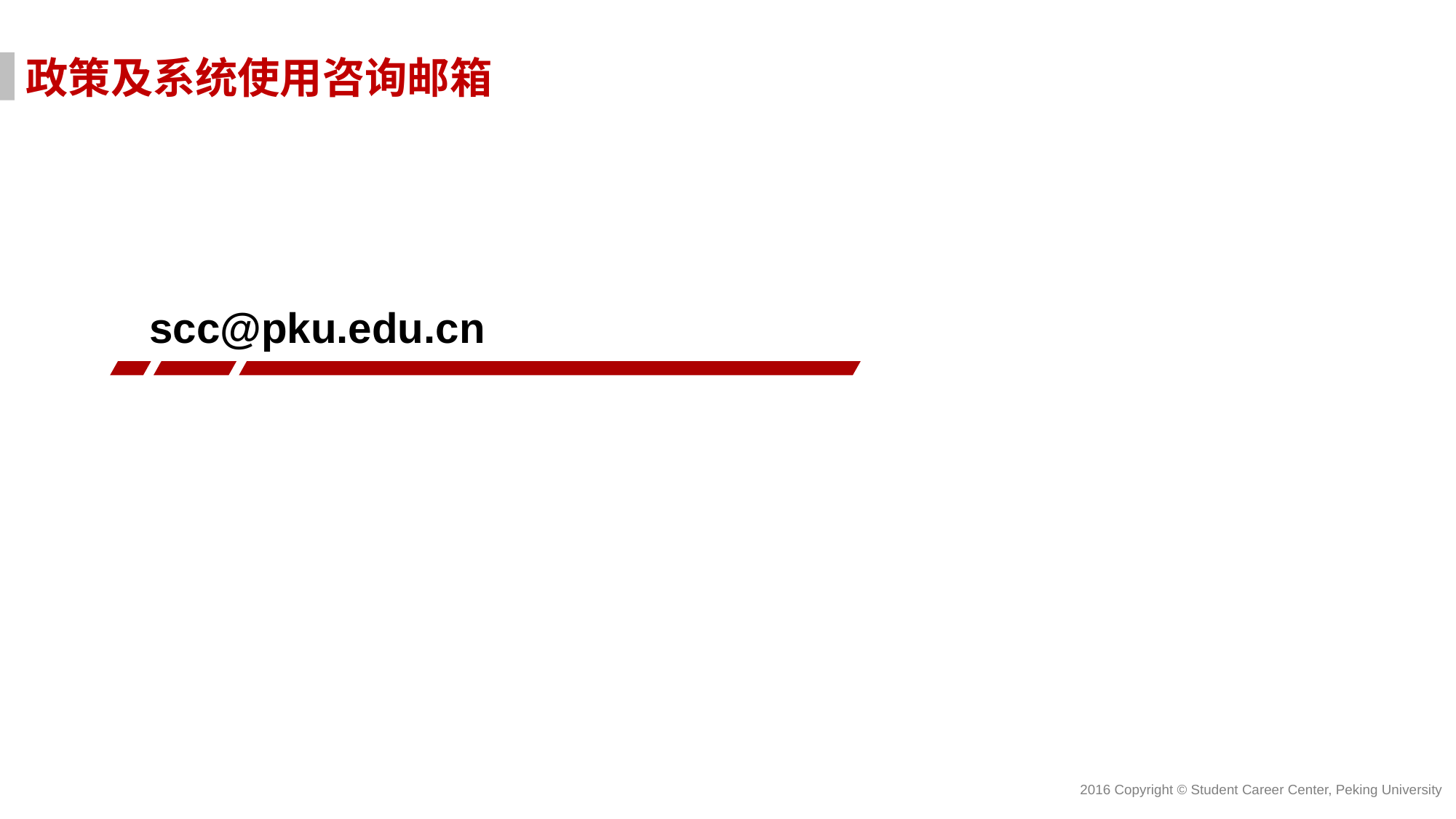

政策及系统使用咨询邮箱

scc@pku.edu.cn

2016 Copyright © Student Career Center, Peking University